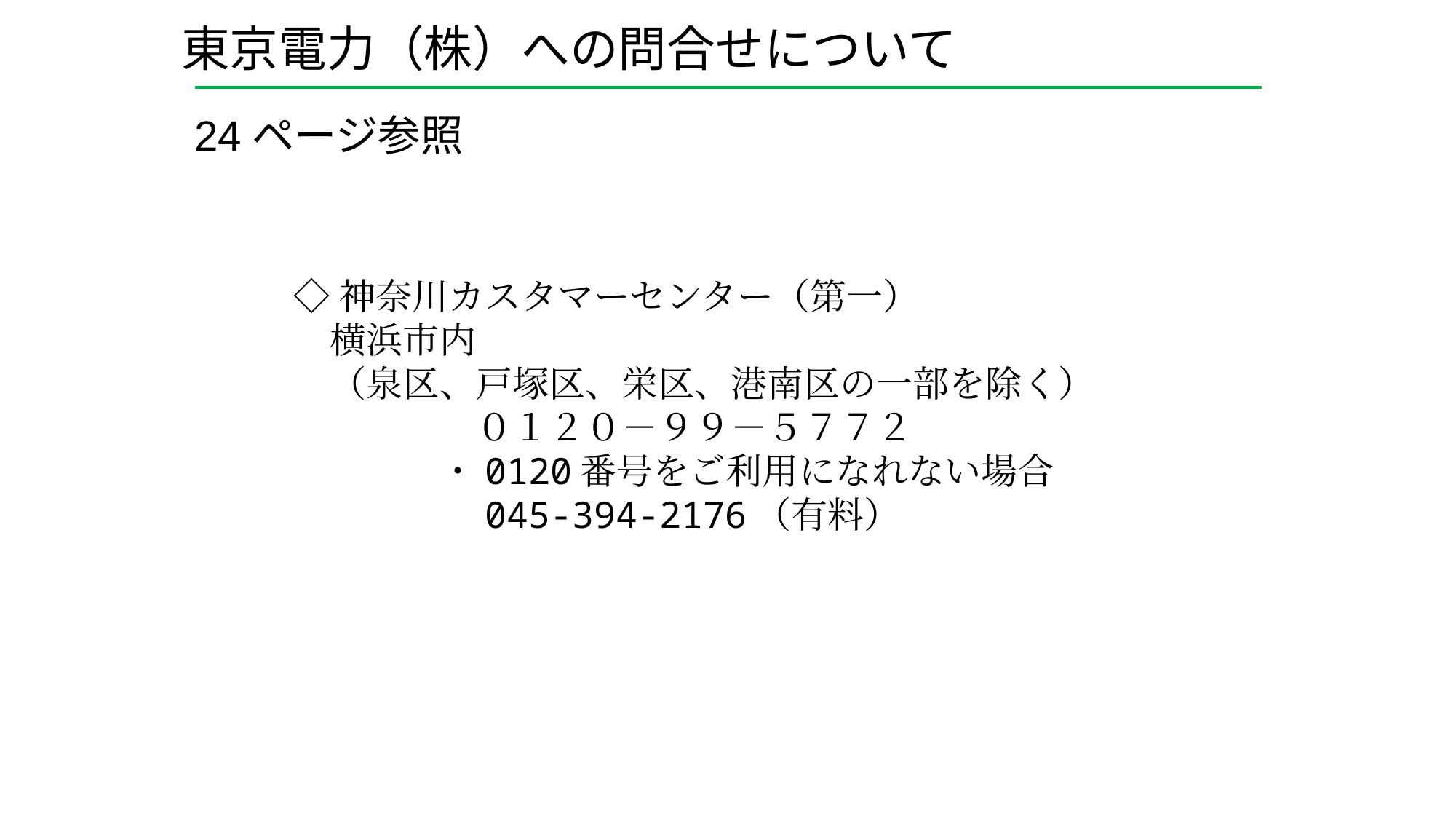

東京電力（株）への問合せについて
24ページ参照
◇神奈川カスタマーセンター（第一）
横浜市内
（泉区、戸塚区、栄区、港南区の一部を除く）
　　　　０１２０－９９－５７７２
　　　・0120番号をご利用になれない場合
　　　　045-394-2176（有料）